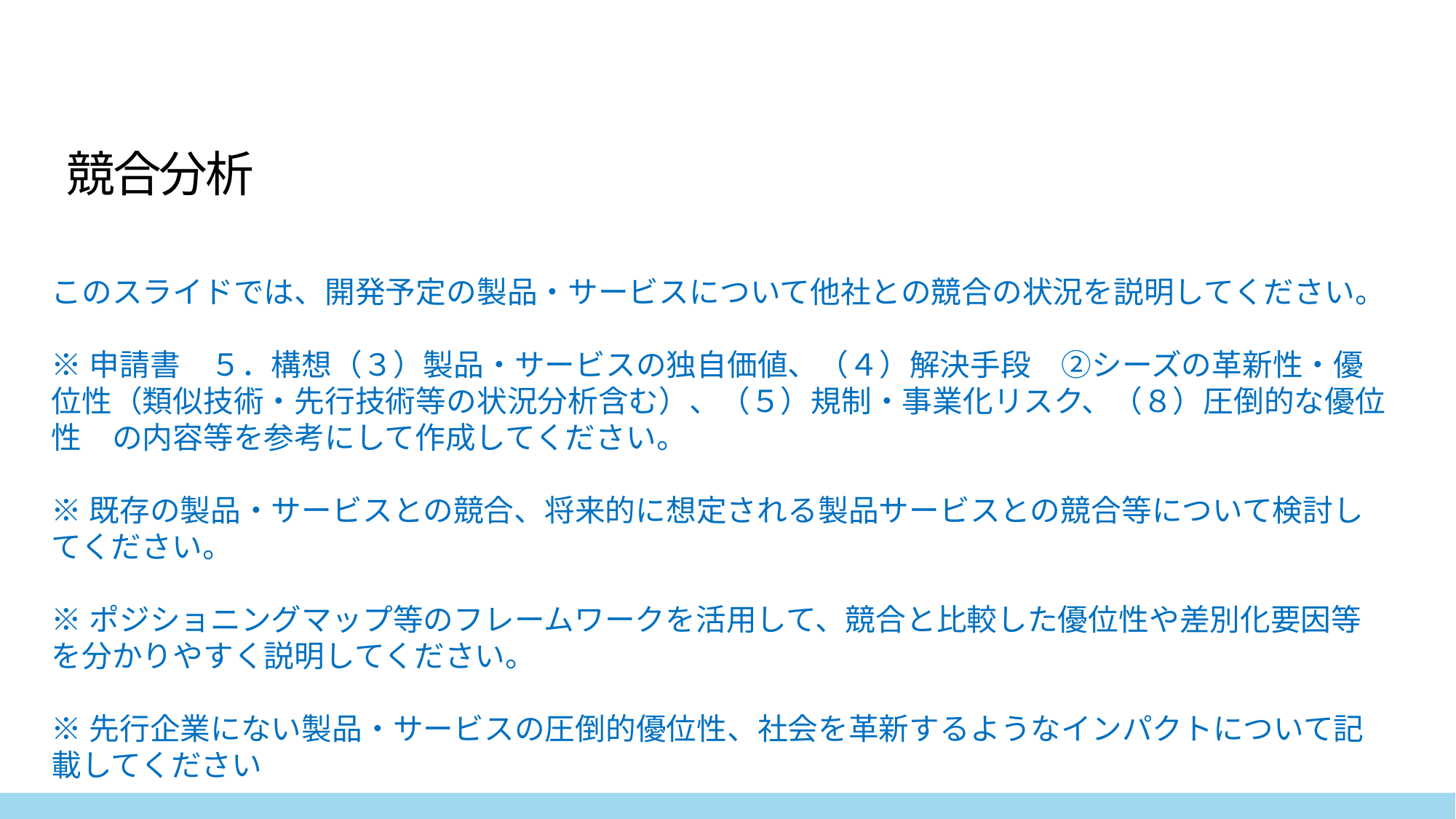

競合分析
このスライドでは、開発予定の製品・サービスについて他社との競合の状況を説明してください。

※申請書　５．構想（３）製品・サービスの独自価値、（４）解決手段　②シーズの革新性・優位性（類似技術・先行技術等の状況分析含む）、（５）規制・事業化リスク、（８）圧倒的な優位性　の内容等を参考にして作成してください。

※既存の製品・サービスとの競合、将来的に想定される製品サービスとの競合等について検討してください。

※ポジショニングマップ等のフレームワークを活用して、競合と比較した優位性や差別化要因等を分かりやすく説明してください。

※先行企業にない製品・サービスの圧倒的優位性、社会を革新するようなインパクトについて記載してください